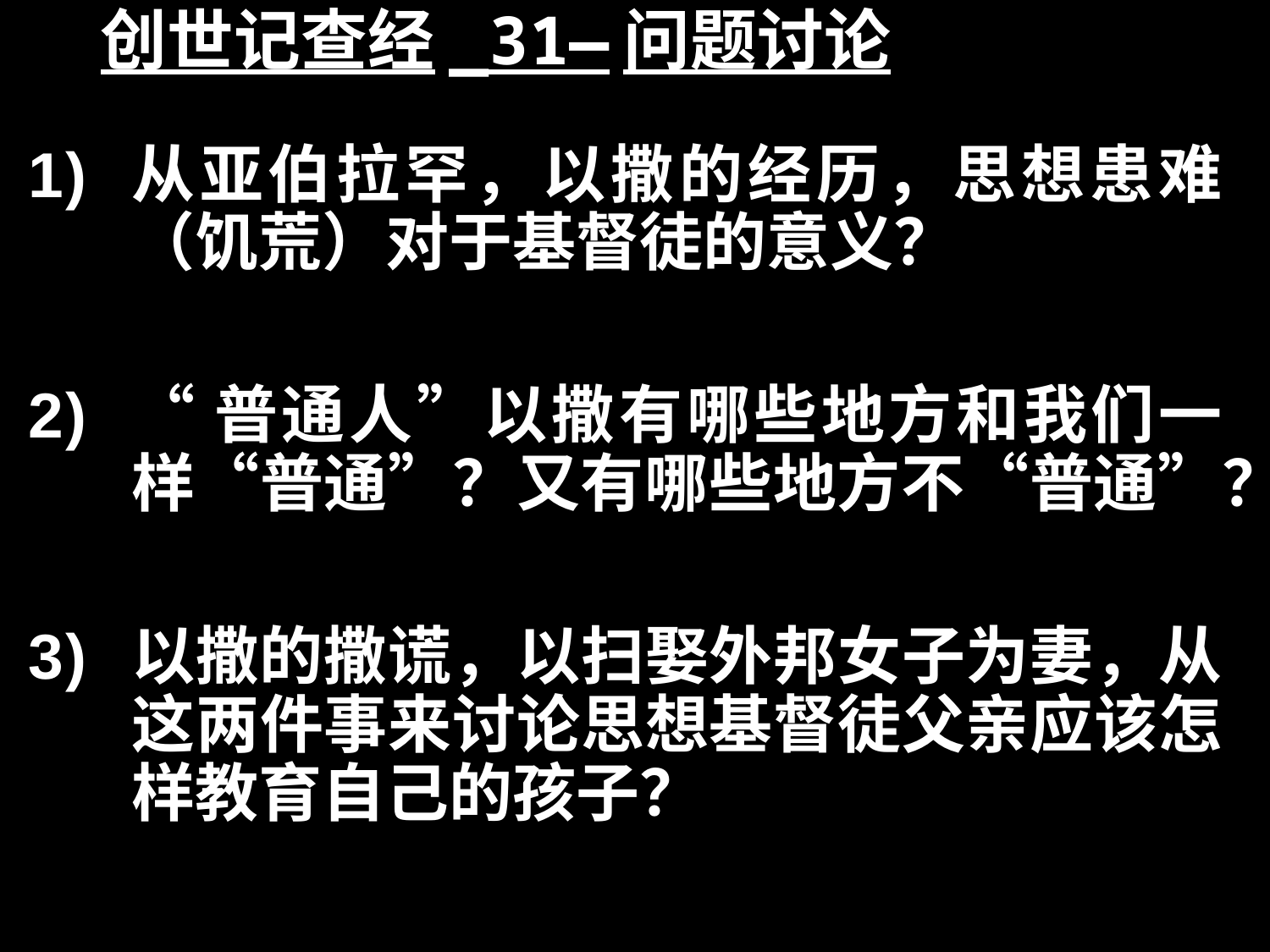

# 创世记查经_31—问题讨论
从亚伯拉罕，以撒的经历，思想患难（饥荒）对于基督徒的意义？

“普通人”以撒有哪些地方和我们一样“普通”？又有哪些地方不“普通”？

以撒的撒谎，以扫娶外邦女子为妻，从这两件事来讨论思想基督徒父亲应该怎样教育自己的孩子？